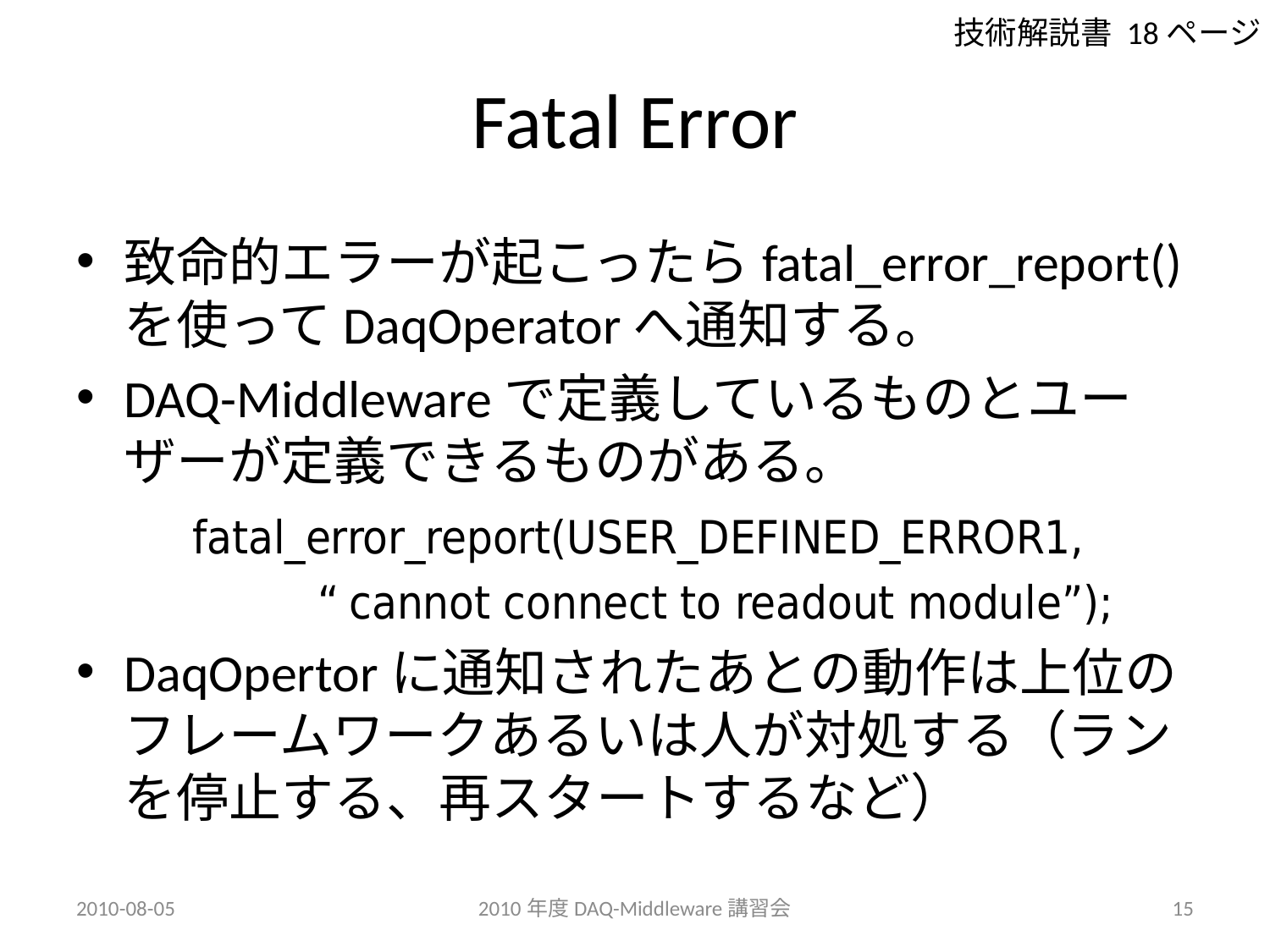

技術解説書 18ページ
# Fatal Error
致命的エラーが起こったらfatal_error_report()を使ってDaqOperatorへ通知する。
DAQ-Middlewareで定義しているものとユーザーが定義できるものがある。
　　fatal_error_report(USER_DEFINED_ERROR1,
　　　　　 “cannot connect to readout module”);
DaqOpertorに通知されたあとの動作は上位のフレームワークあるいは人が対処する（ランを停止する、再スタートするなど）

2010-08-05
2010年度DAQ-Middleware講習会
15